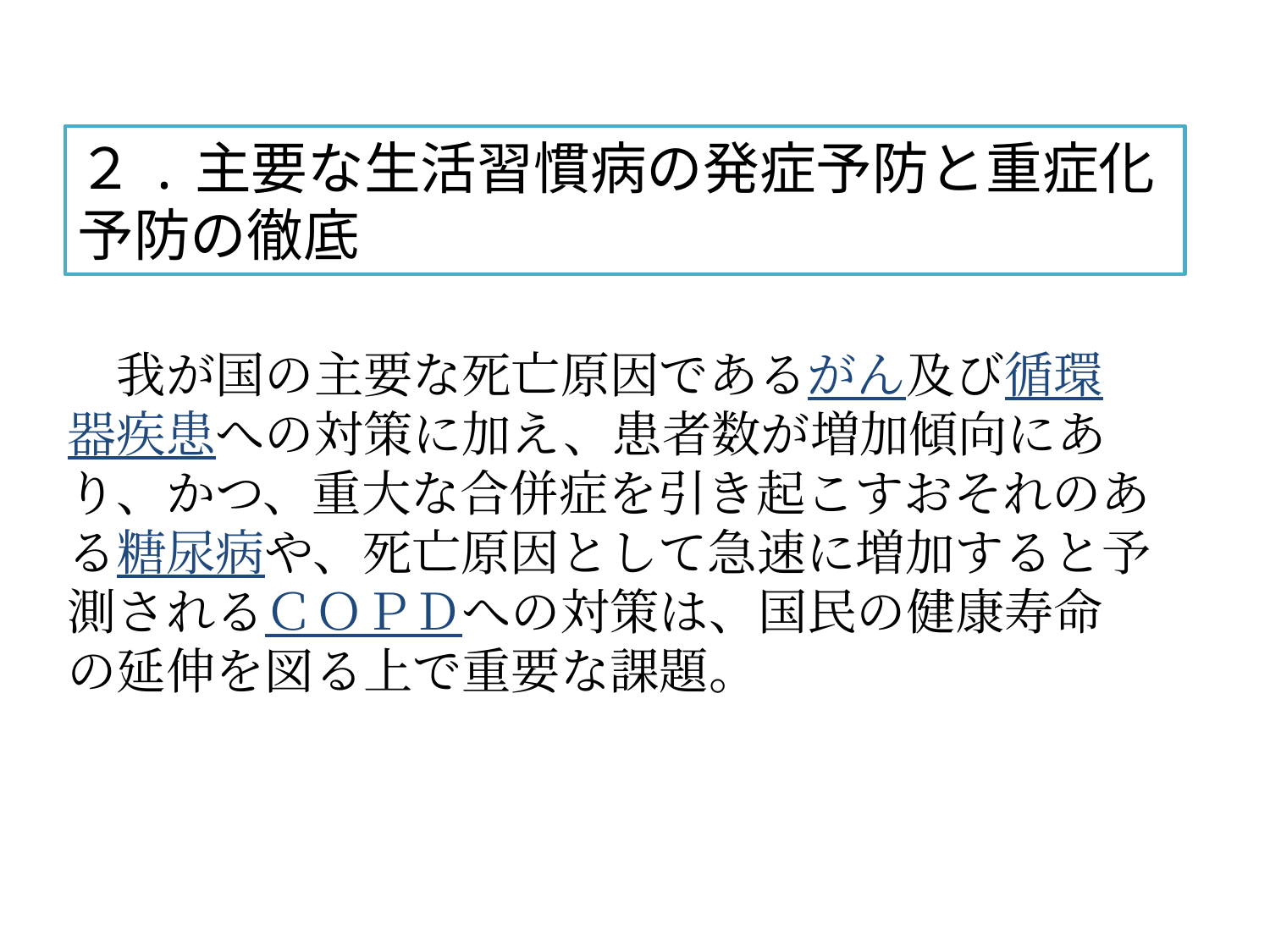

２.主要な生活習慣病の発症予防と重症化予防の徹底

　我が国の主要な死亡原因であるがん及び循環器疾患への対策に加え、患者数が増加傾向にあり、かつ、重大な合併症を引き起こすおそれのある糖尿病や、死亡原因として急速に増加すると予測されるＣＯＰＤへの対策は、国民の健康寿命の延伸を図る上で重要な課題。